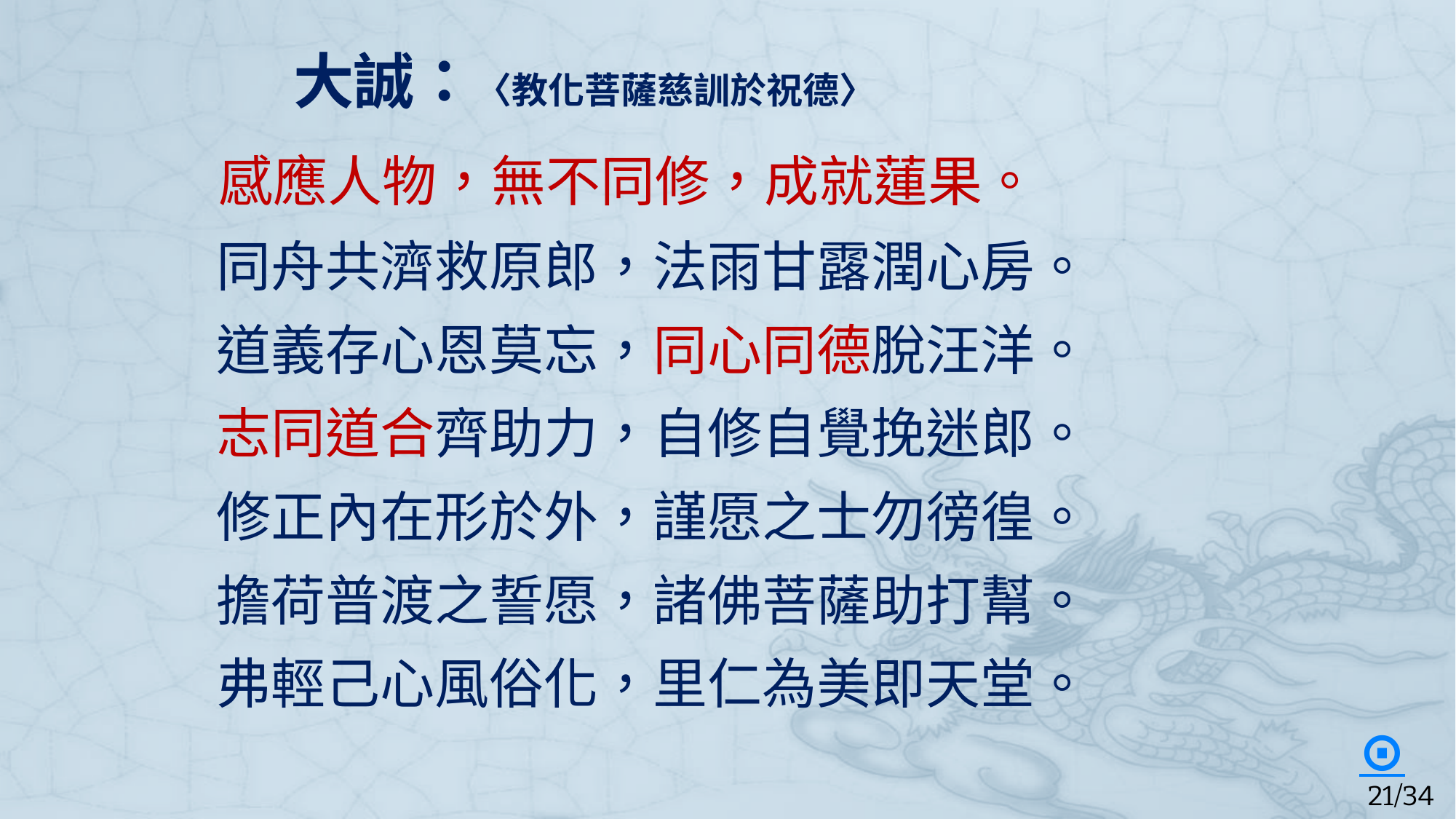

大誠：〈教化菩薩慈訓於祝德〉
     感應人物，無不同修，成就蓮果。
      同舟共濟救原郎，法雨甘露潤心房。
      道義存心恩莫忘，同心同德脫汪洋。
      志同道合齊助力，自修自覺挽迷郎。
      修正內在形於外，謹愿之士勿徬徨。
      擔荷普渡之誓愿，諸佛菩薩助打幫。
      弗輕己心風俗化，里仁為美即天堂。
⊙
21/34